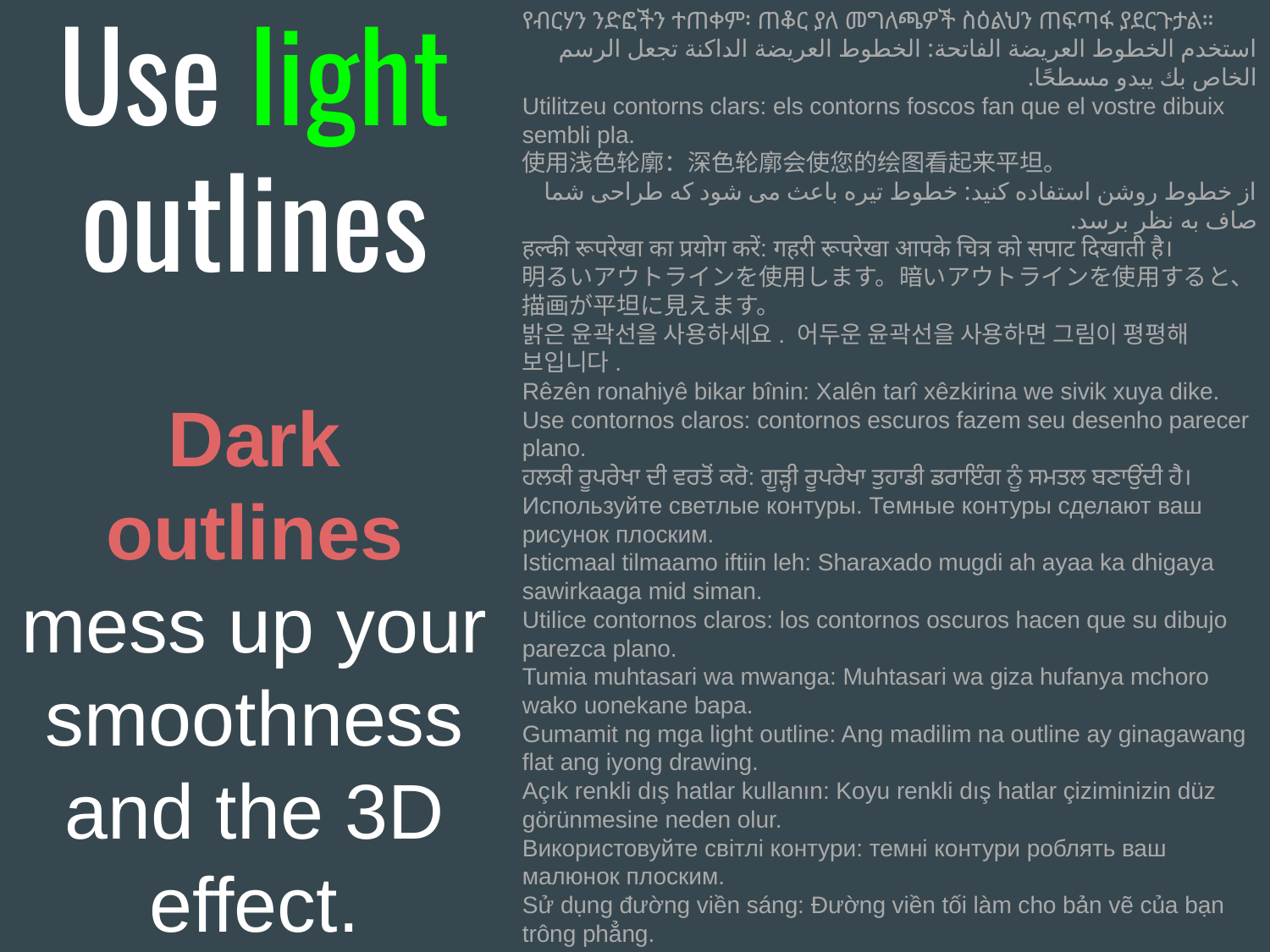

Use light outlines

Dark outlines mess up your smoothness and the 3D effect.
የብርሃን ንድፎችን ተጠቀም፡ ጠቆር ያለ መግለጫዎች ስዕልህን ጠፍጣፋ ያደርጉታል።
استخدم الخطوط العريضة الفاتحة: الخطوط العريضة الداكنة تجعل الرسم الخاص بك يبدو مسطحًا.
Utilitzeu contorns clars: els contorns foscos fan que el vostre dibuix sembli pla.
使用浅色轮廓：深色轮廓会使您的绘图看起来平坦。
از خطوط روشن استفاده کنید: خطوط تیره باعث می شود که طراحی شما صاف به نظر برسد.
हल्की रूपरेखा का प्रयोग करें: गहरी रूपरेखा आपके चित्र को सपाट दिखाती है।
明るいアウトラインを使用します。暗いアウトラインを使用すると、描画が平坦に見えます。
밝은 윤곽선을 사용하세요. 어두운 윤곽선을 사용하면 그림이 평평해 보입니다.
Rêzên ronahiyê bikar bînin: Xalên tarî xêzkirina we sivik xuya dike.
Use contornos claros: contornos escuros fazem seu desenho parecer plano.
ਹਲਕੀ ਰੂਪਰੇਖਾ ਦੀ ਵਰਤੋਂ ਕਰੋ: ਗੂੜ੍ਹੀ ਰੂਪਰੇਖਾ ਤੁਹਾਡੀ ਡਰਾਇੰਗ ਨੂੰ ਸਮਤਲ ਬਣਾਉਂਦੀ ਹੈ।
Используйте светлые контуры. Темные контуры сделают ваш рисунок плоским.
Isticmaal tilmaamo iftiin leh: Sharaxado mugdi ah ayaa ka dhigaya sawirkaaga mid siman.
Utilice contornos claros: los contornos oscuros hacen que su dibujo parezca plano.
Tumia muhtasari wa mwanga: Muhtasari wa giza hufanya mchoro wako uonekane bapa.
Gumamit ng mga light outline: Ang madilim na outline ay ginagawang flat ang iyong drawing.
Açık renkli dış hatlar kullanın: Koyu renkli dış hatlar çiziminizin düz görünmesine neden olur.
Використовуйте світлі контури: темні контури роблять ваш малюнок плоским.
Sử dụng đường viền sáng: Đường viền tối làm cho bản vẽ của bạn trông phẳng.